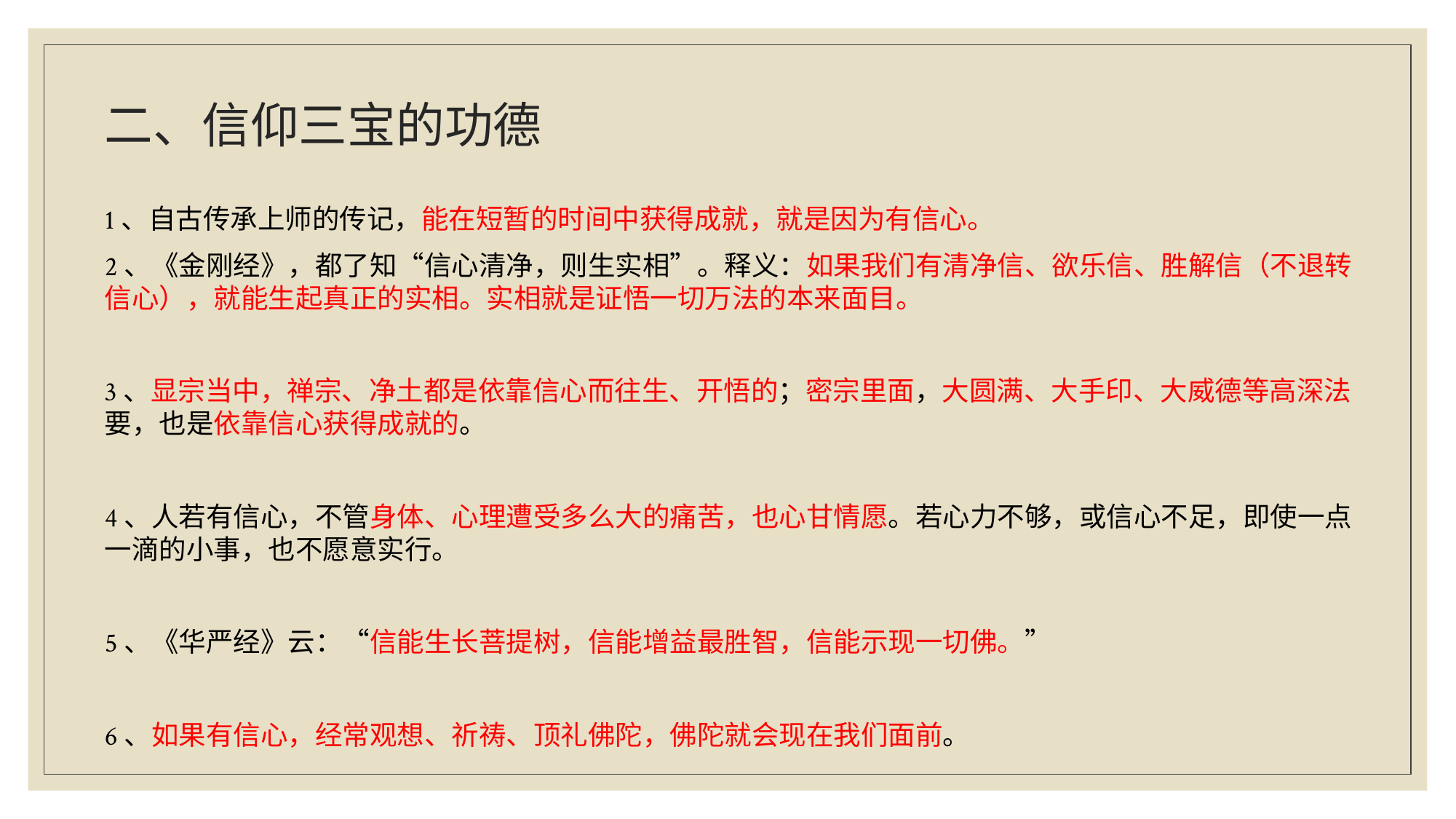

# 二、信仰三宝的功德
1、自古传承上师的传记，能在短暂的时间中获得成就，就是因为有信心。
2、《金刚经》，都了知“信心清净，则生实相”。释义：如果我们有清净信、欲乐信、胜解信（不退转信心），就能生起真正的实相。实相就是证悟一切万法的本来面目。

3、显宗当中，禅宗、净土都是依靠信心而往生、开悟的；密宗里面，大圆满、大手印、大威德等高深法要，也是依靠信心获得成就的。

4、人若有信心，不管身体、心理遭受多么大的痛苦，也心甘情愿。若心力不够，或信心不足，即使一点一滴的小事，也不愿意实行。

5、《华严经》云：“信能生长菩提树，信能增益最胜智，信能示现一切佛。”

6、如果有信心，经常观想、祈祷、顶礼佛陀，佛陀就会现在我们面前。